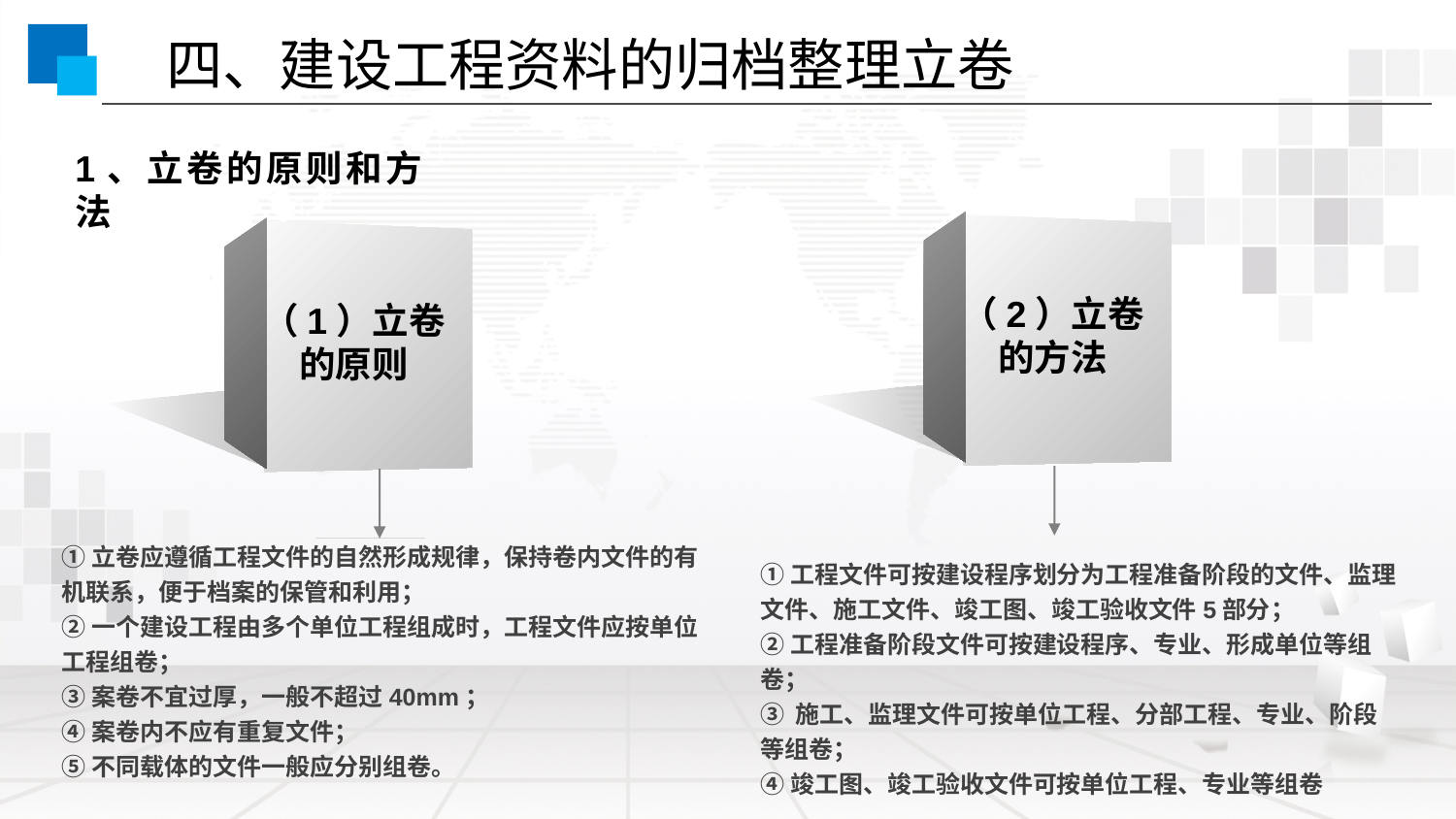

四、建设工程资料的归档整理立卷
1、立卷的原则和方法

（2）立卷的方法
（1）立卷的原则

①立卷应遵循工程文件的自然形成规律，保持卷内文件的有机联系，便于档案的保管和利用；
②一个建设工程由多个单位工程组成时，工程文件应按单位工程组卷；
③案卷不宜过厚，一般不超过40mm；
④案卷内不应有重复文件；
⑤不同载体的文件一般应分别组卷。

①工程文件可按建设程序划分为工程准备阶段的文件、监理文件、施工文件、竣工图、竣工验收文件5部分；
②工程准备阶段文件可按建设程序、专业、形成单位等组卷；
③ 施工、监理文件可按单位工程、分部工程、专业、阶段等组卷；
④竣工图、竣工验收文件可按单位工程、专业等组卷